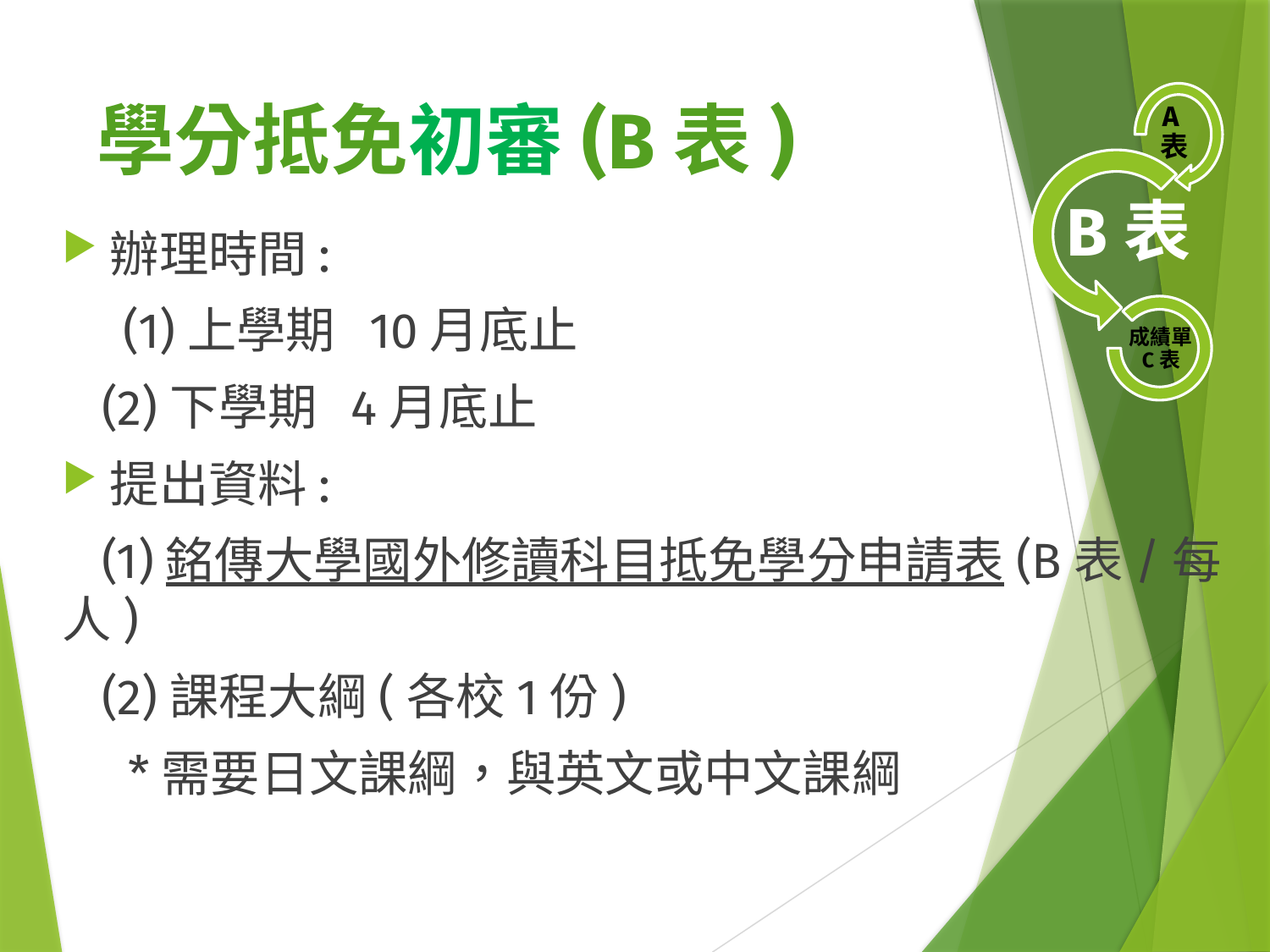

A表
B表
成績單C表
# 學分抵免初審(B表)
辦理時間:
　(1)上學期  10月底止
   (2)下學期  4月底止
提出資料:
   (1)銘傳大學國外修讀科目抵免學分申請表(B表/每人)
   (2)課程大綱(各校1份)
     *需要日文課綱，與英文或中文課綱